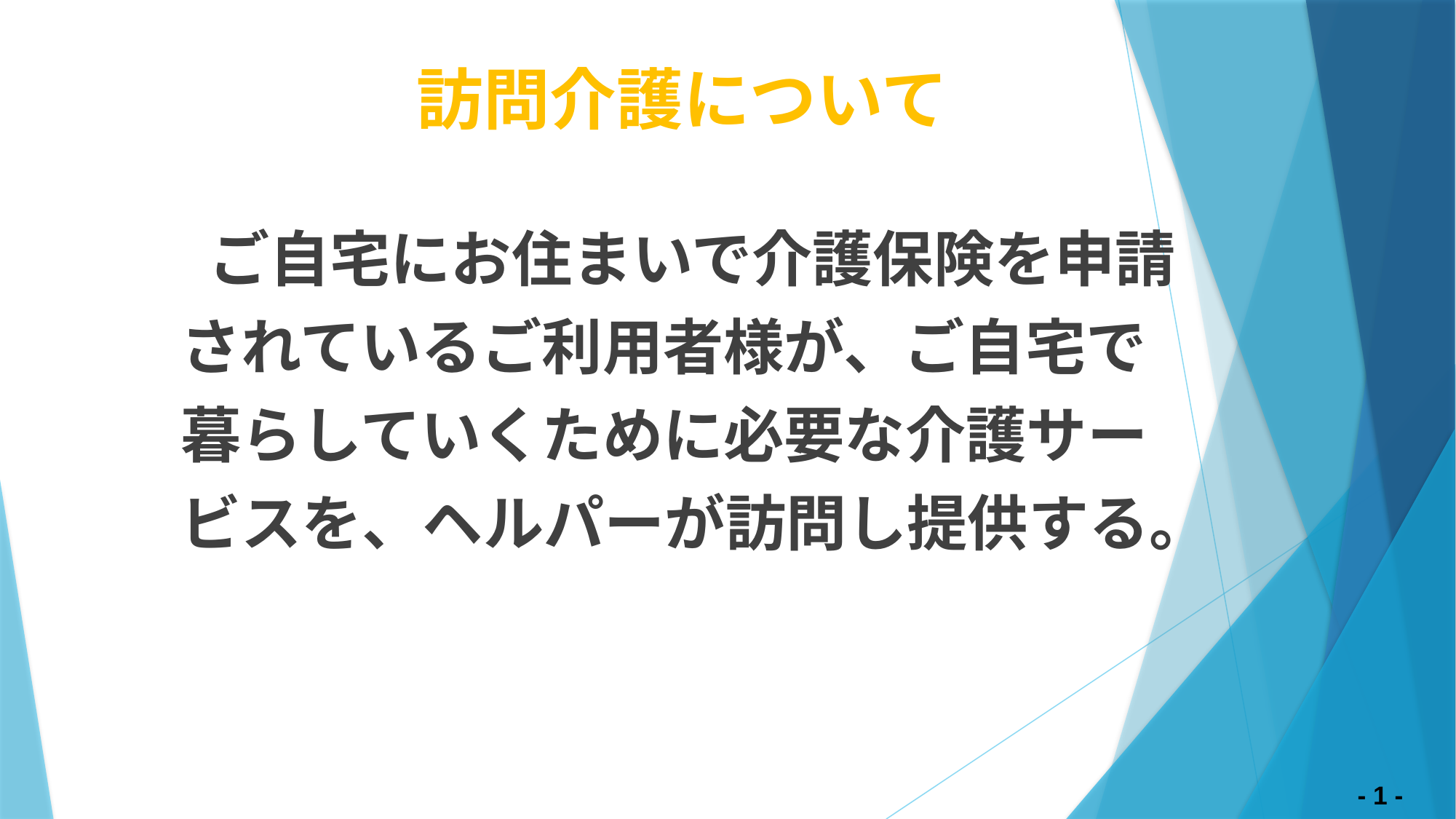

# 訪問介護について

 ご自宅にお住まいで介護保険を申請
されているご利用者様が、ご自宅で
暮らしていくために必要な介護サー
ビスを、ヘルパーが訪問し提供する。

                                                                                                                                                            - 1 -